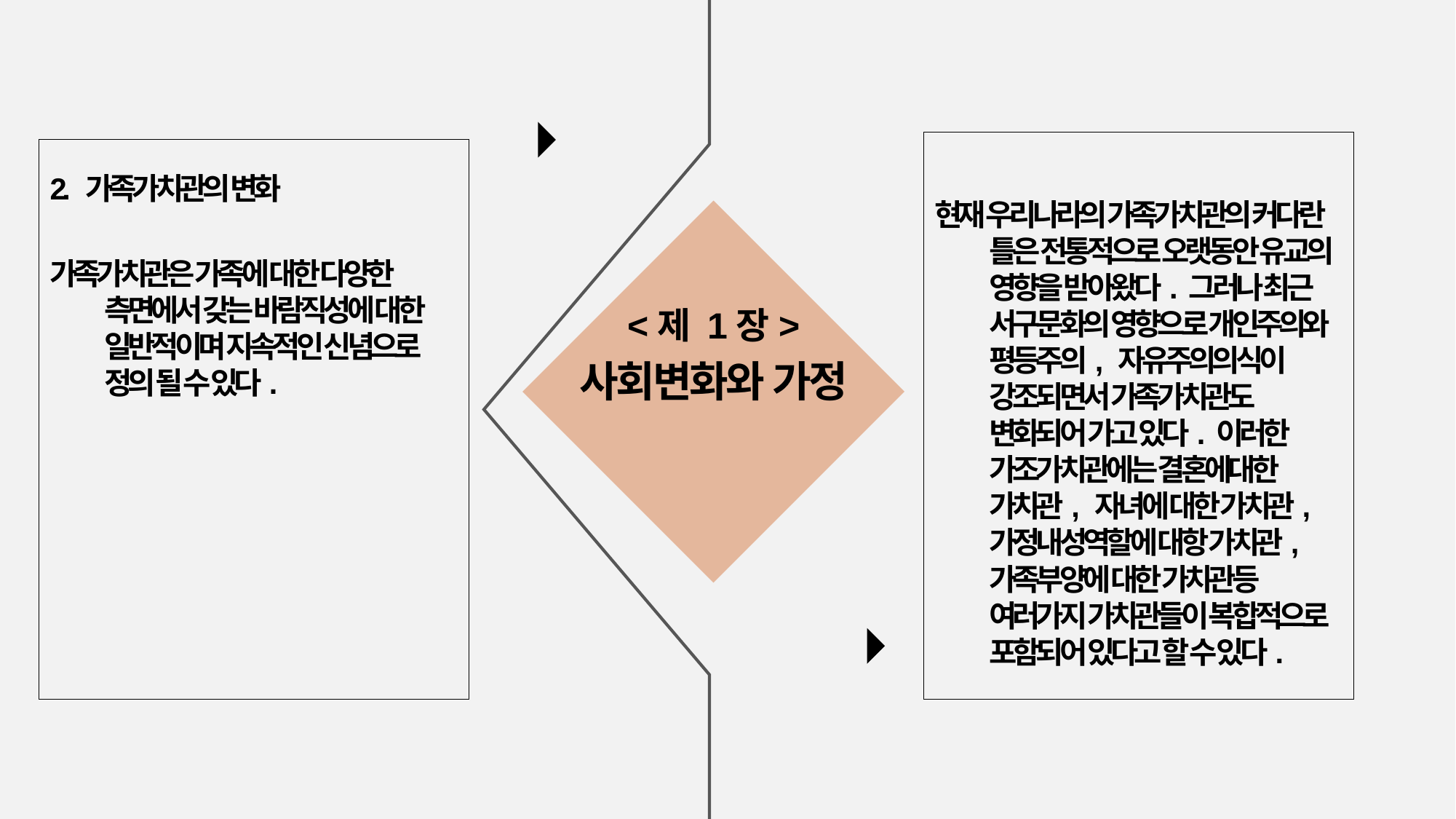

현재 우리나라의 가족가치관의 커다란 틀은 전통적으로 오랫동안 유교의 영향을 받아왔다. 그러나 최근 서구문화의 영향으로 개인주의와 평등주의,  자유주의의식이 강조되면서 가족가치관도 변화되어 가고 있다. 이러한 가조가치관에는 결혼에대한 가치관,  자녀에 대한 가치관,  가정내성역할에 대항 가치관,  가족부양에 대한 가치관등 여러가지 가치관들이 복합적으로 포함되어 있다고 할 수 있다.

2.  가족가치관의 변화

가족가치관은 가족에 대한 다양한 측면에서 갖는 바람직성에 대한 일반적이며 지속적인 신념으로 정의 될 수 있다.

<제 1장>
사회변화와 가정
START